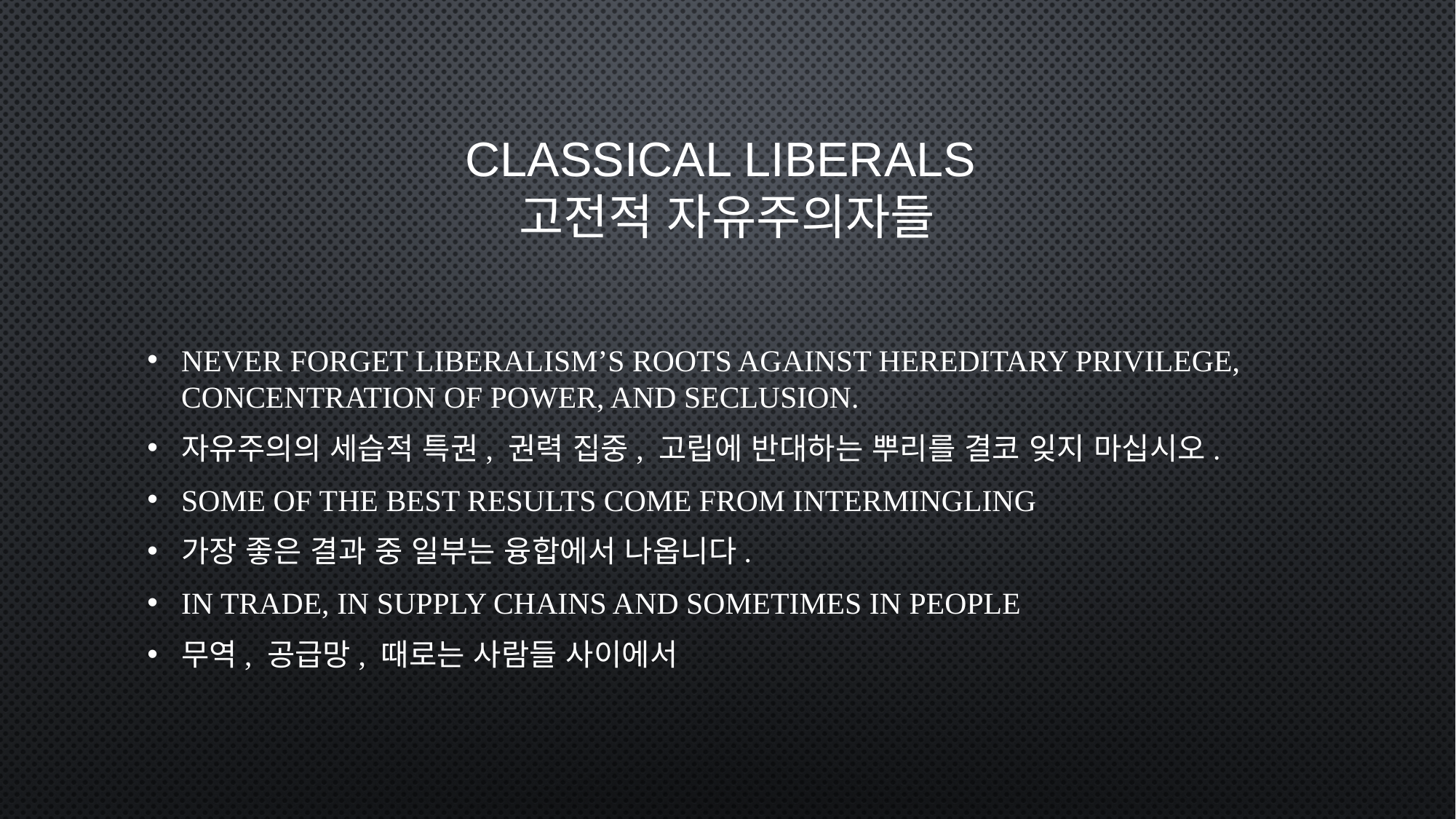

# Classical liberals 고전적 자유주의자들
Never forget liberalism’s roots against hereditary privilege, concentration of power, and seclusion.
자유주의의 세습적 특권, 권력 집중, 고립에 반대하는 뿌리를 결코 잊지 마십시오.
Some of the best results come from intermingling
가장 좋은 결과 중 일부는 융합에서 나옵니다.
In trade, in supply chains and sometimes in people
무역, 공급망, 때로는 사람들 사이에서